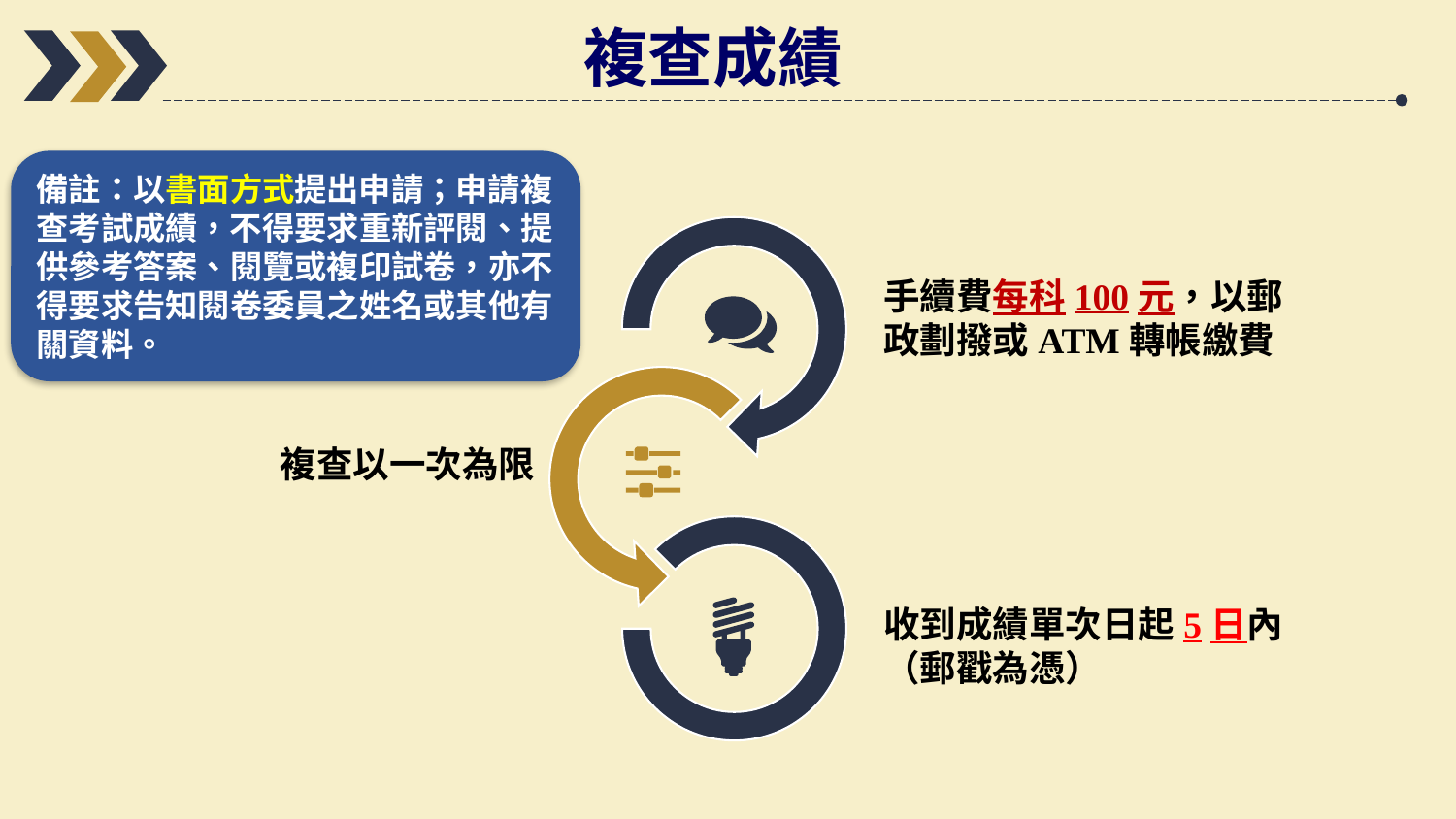

複查成績

備註：以書面方式提出申請；申請複查考試成績，不得要求重新評閱、提供參考答案、閱覽或複印試卷，亦不得要求告知閱卷委員之姓名或其他有關資料。

手續費每科100元，以郵政劃撥或ATM轉帳繳費

複查以一次為限

收到成績單次日起5日內（郵戳為憑）